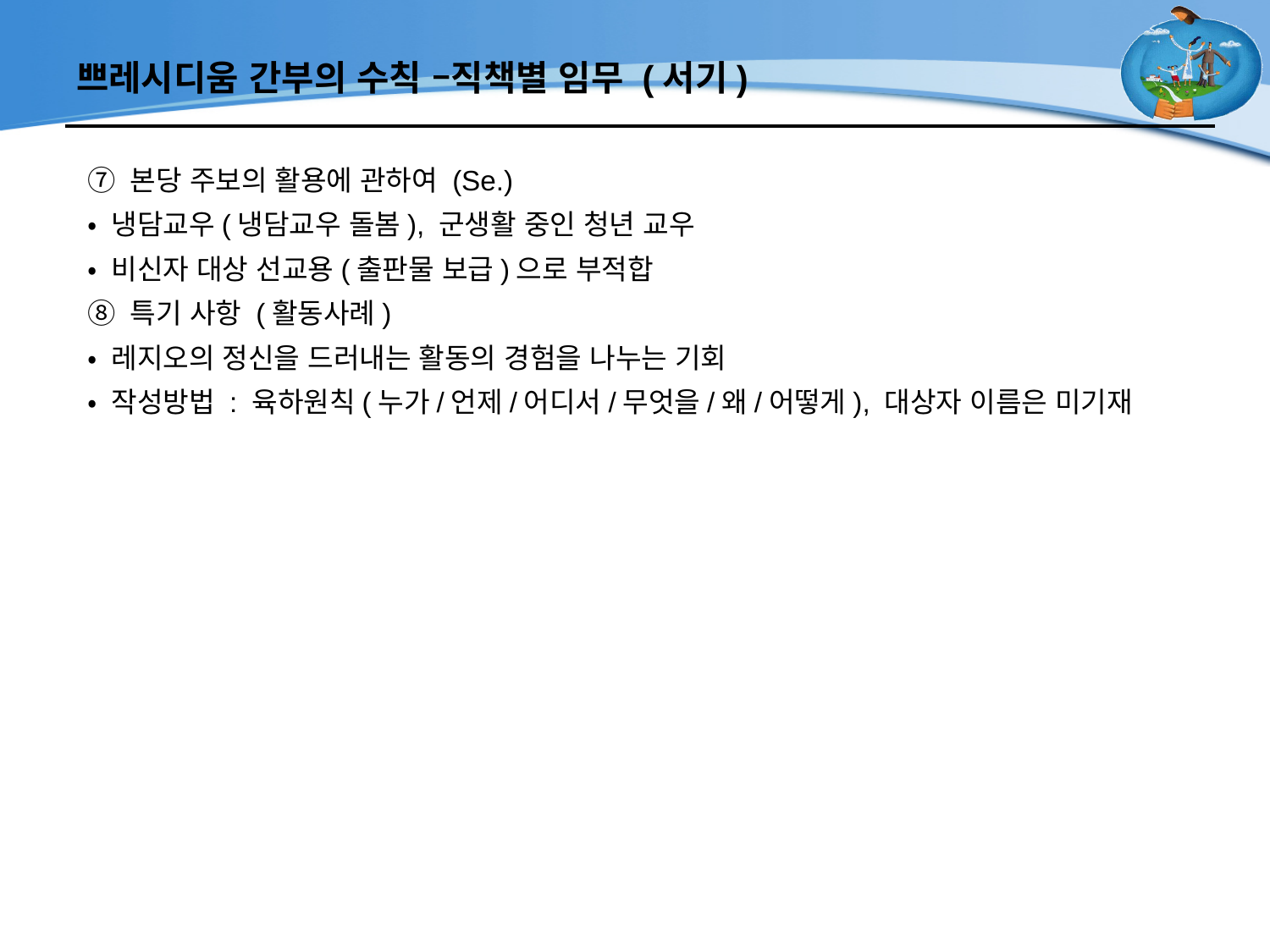

# 쁘레시디움 간부의 수칙 –직책별 임무 (서기)
⑦ 본당 주보의 활용에 관하여 (Se.)
• 냉담교우(냉담교우 돌봄), 군생활 중인 청년 교우
• 비신자 대상 선교용(출판물 보급)으로 부적합
⑧ 특기 사항 (활동사례)
• 레지오의 정신을 드러내는 활동의 경험을 나누는 기회
• 작성방법 : 육하원칙(누가/언제/어디서/무엇을/왜/어떻게), 대상자 이름은 미기재